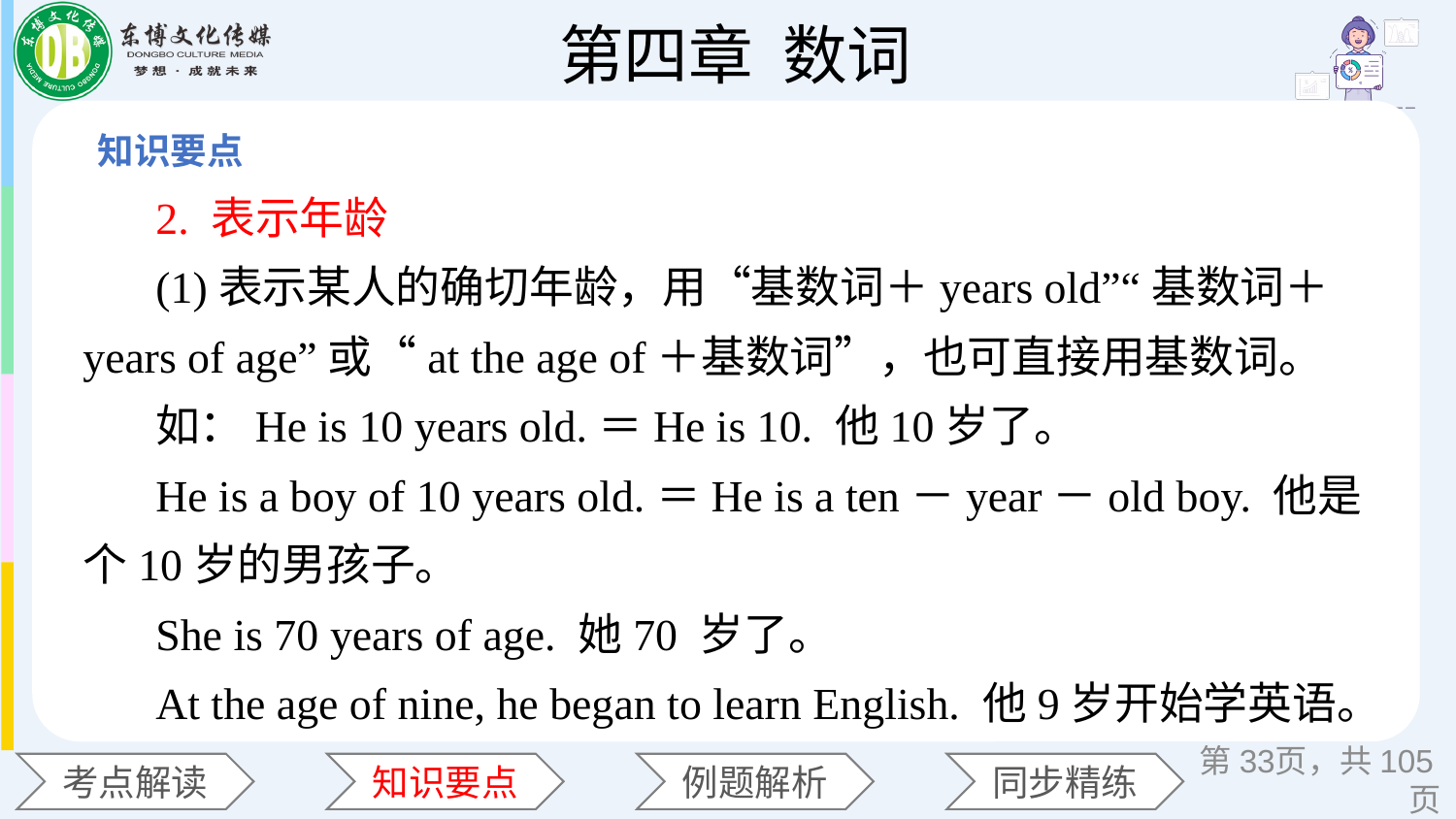

2. 表示年龄
(1)表示某人的确切年龄，用“基数词＋years old”“基数词＋years of age”或“at the age of＋基数词”，也可直接用基数词。
如：He is 10 years old.＝He is 10. 他10岁了。
He is a boy of 10 years old.＝He is a ten－year－old boy. 他是个10岁的男孩子。
She is 70 years of age. 她70 岁了。
At the age of nine, he began to learn English. 他9岁开始学英语。
第33页，共105页